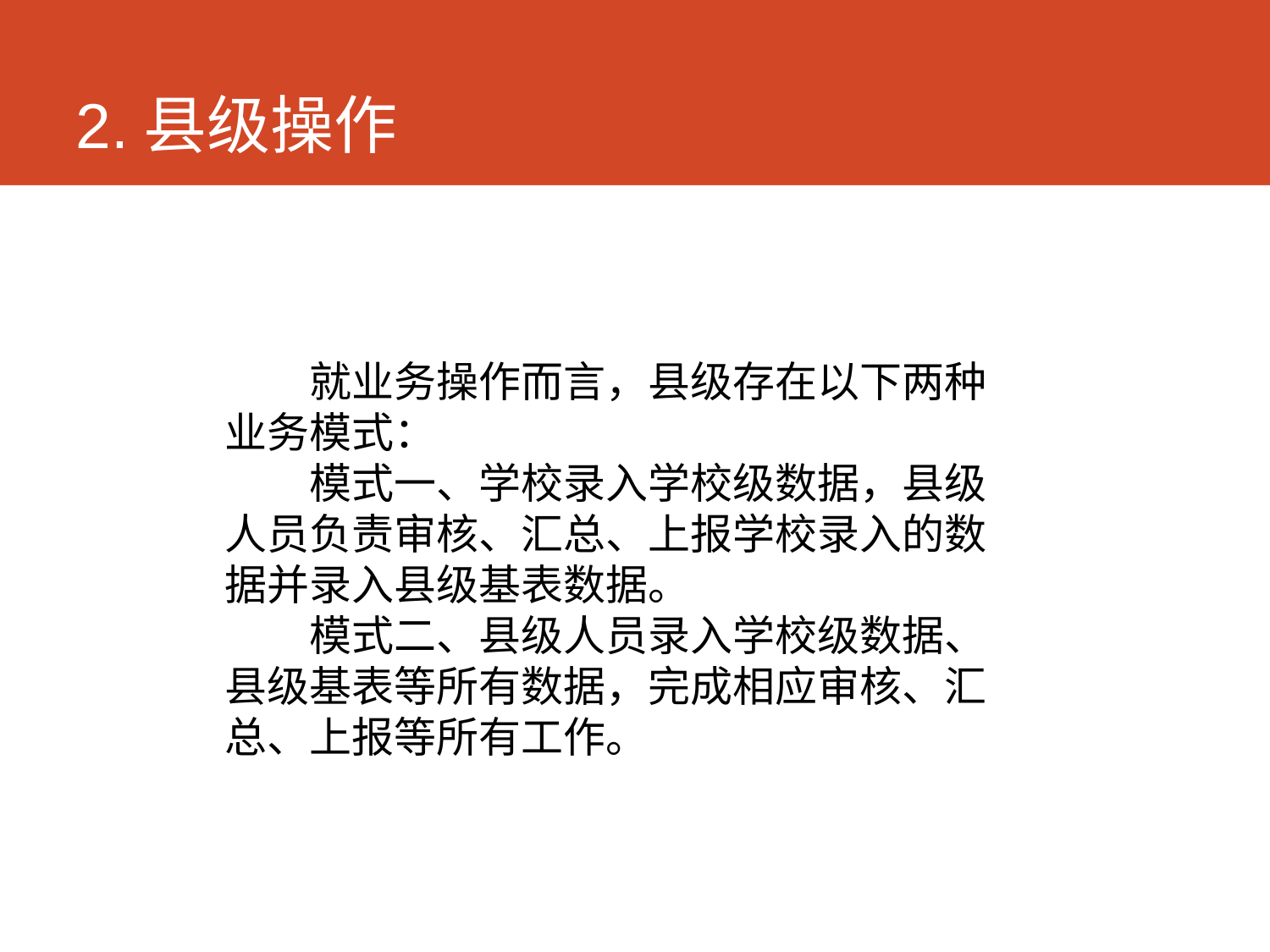

# 2.县级操作
　　就业务操作而言，县级存在以下两种业务模式：
　　模式一、学校录入学校级数据，县级人员负责审核、汇总、上报学校录入的数据并录入县级基表数据。
　　模式二、县级人员录入学校级数据、县级基表等所有数据，完成相应审核、汇总、上报等所有工作。